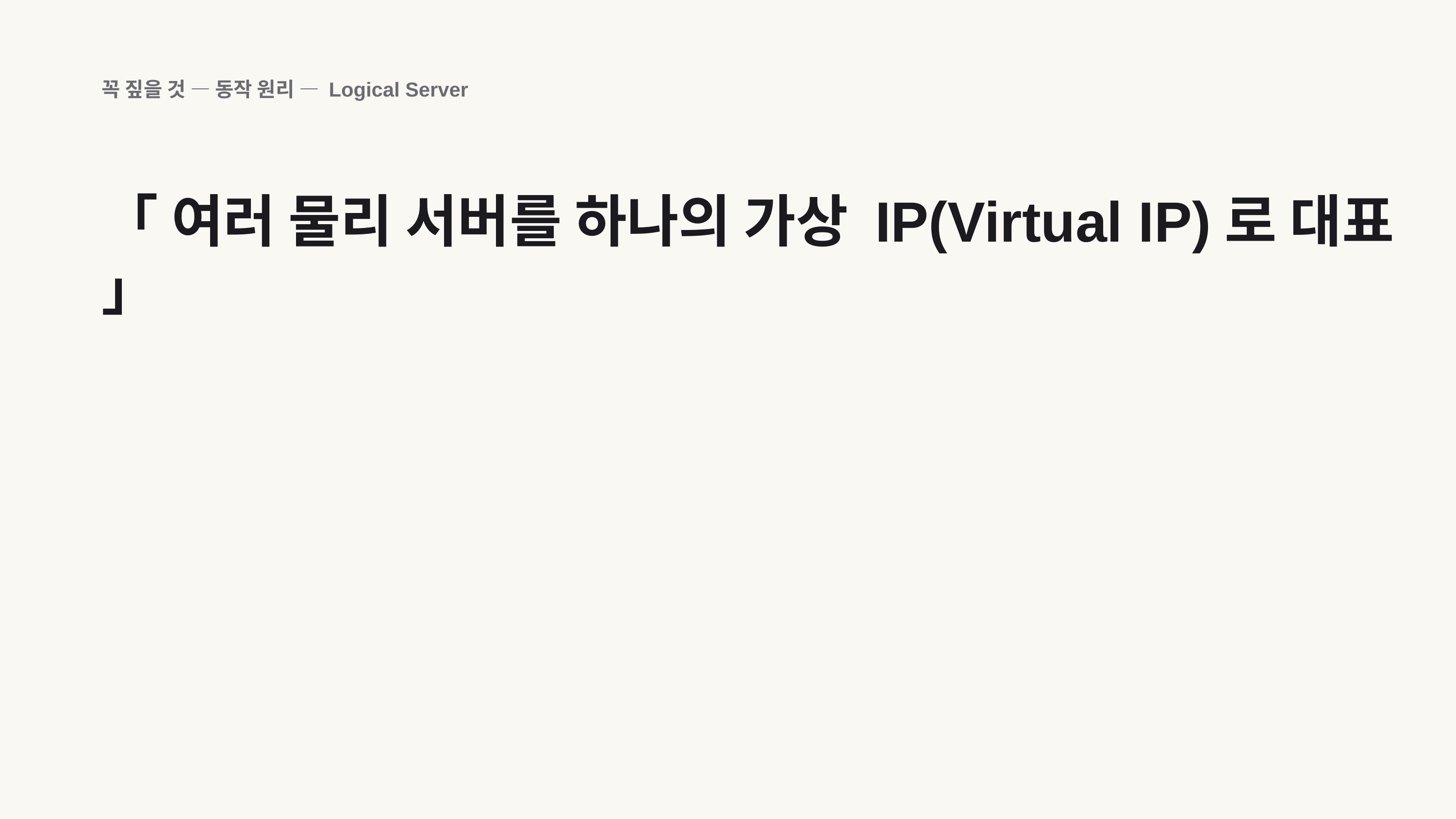

꼭 짚을 것 — 동작 원리 — Logical Server
「 여러 물리 서버를 하나의 가상 IP(Virtual IP)로 대표 」